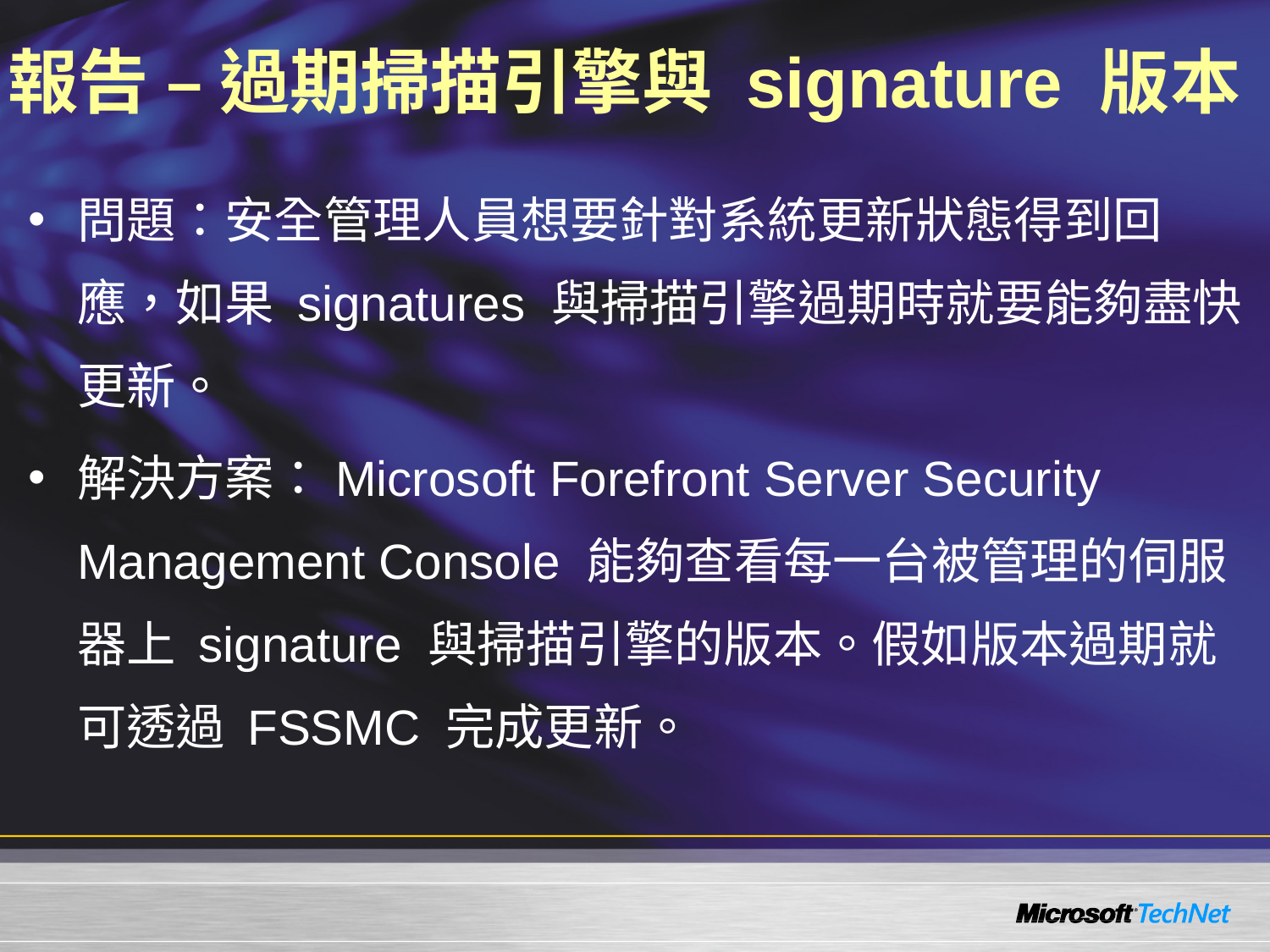

# 報告 – 過期掃描引擎與 signature 版本
問題：安全管理人員想要針對系統更新狀態得到回應，如果 signatures 與掃描引擎過期時就要能夠盡快更新。
解決方案：Microsoft Forefront Server Security Management Console 能夠查看每一台被管理的伺服器上 signature 與掃描引擎的版本。假如版本過期就可透過 FSSMC 完成更新。